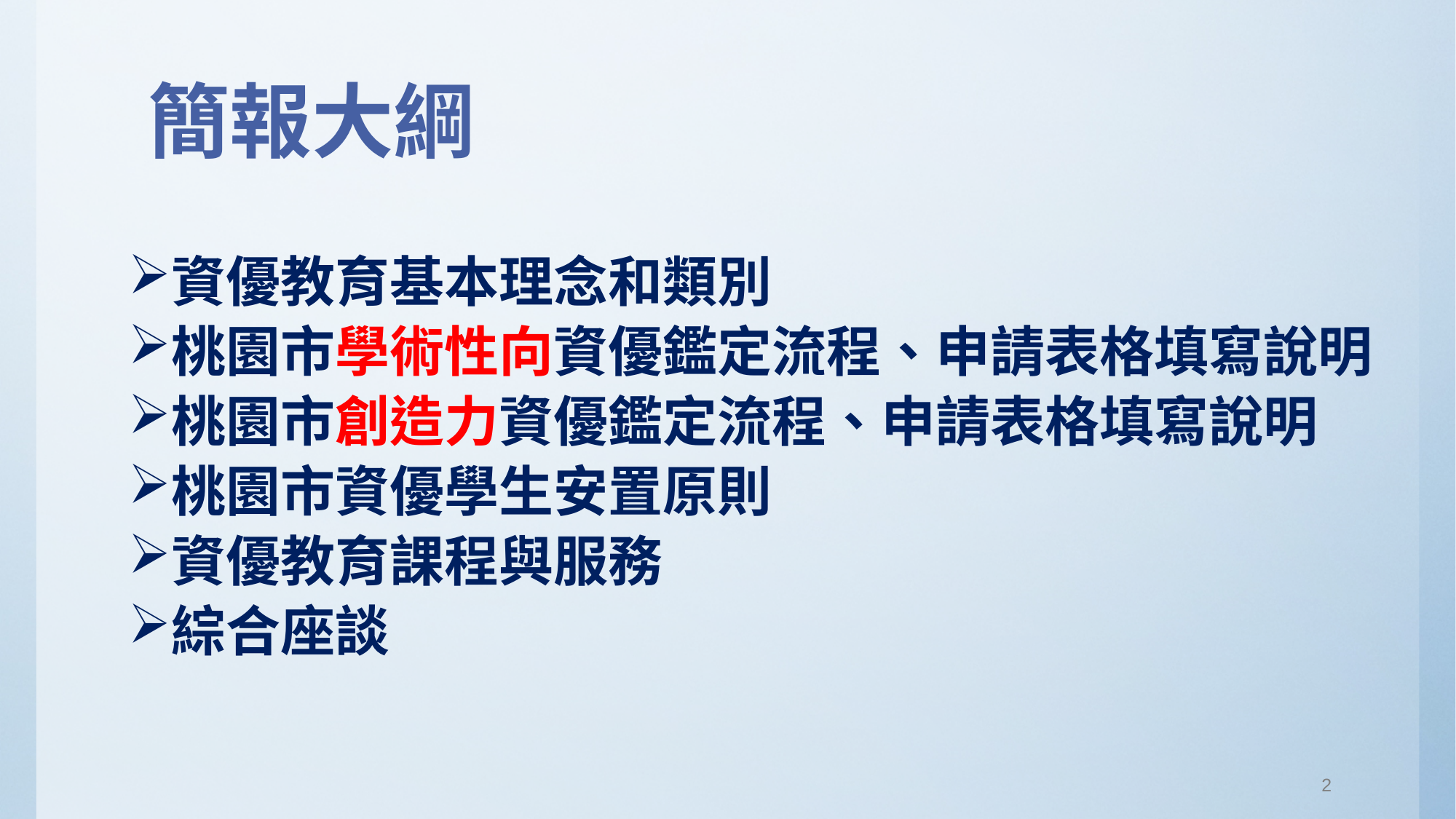

# 簡報大綱

資優教育基本理念和類別
桃園市學術性向資優鑑定流程、申請表格填寫說明
桃園市創造力資優鑑定流程、申請表格填寫說明
桃園市資優學生安置原則
資優教育課程與服務
綜合座談

2